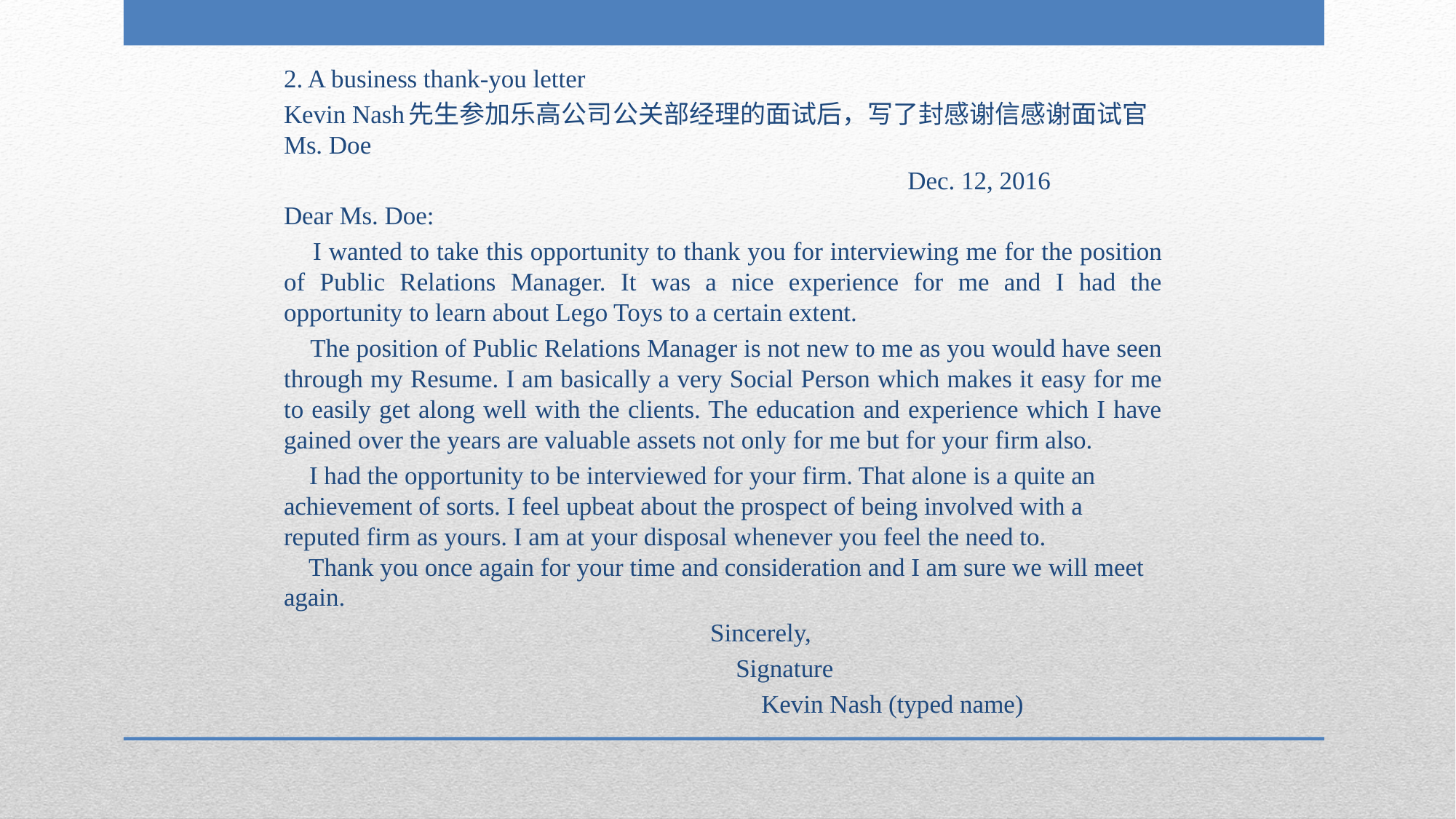

2. A business thank-you letter
Kevin Nash先生参加乐高公司公关部经理的面试后，写了封感谢信感谢面试官Ms. Doe
                                                                                                  Dec. 12, 2016
Dear Ms. Doe:
    I wanted to take this opportunity to thank you for interviewing me for the position of Public Relations Manager. It was a nice experience for me and I had the opportunity to learn about Lego Toys to a certain extent.
    The position of Public Relations Manager is not new to me as you would have seen through my Resume. I am basically a very Social Person which makes it easy for me to easily get along well with the clients. The education and experience which I have gained over the years are valuable assets not only for me but for your firm also.
    I had the opportunity to be interviewed for your firm. That alone is a quite an achievement of sorts. I feel upbeat about the prospect of being involved with a reputed firm as yours. I am at your disposal whenever you feel the need to.
    Thank you once again for your time and consideration and I am sure we will meet again.
                                                                   Sincerely,
                                                                       Signature
                                                                           Kevin Nash (typed name)